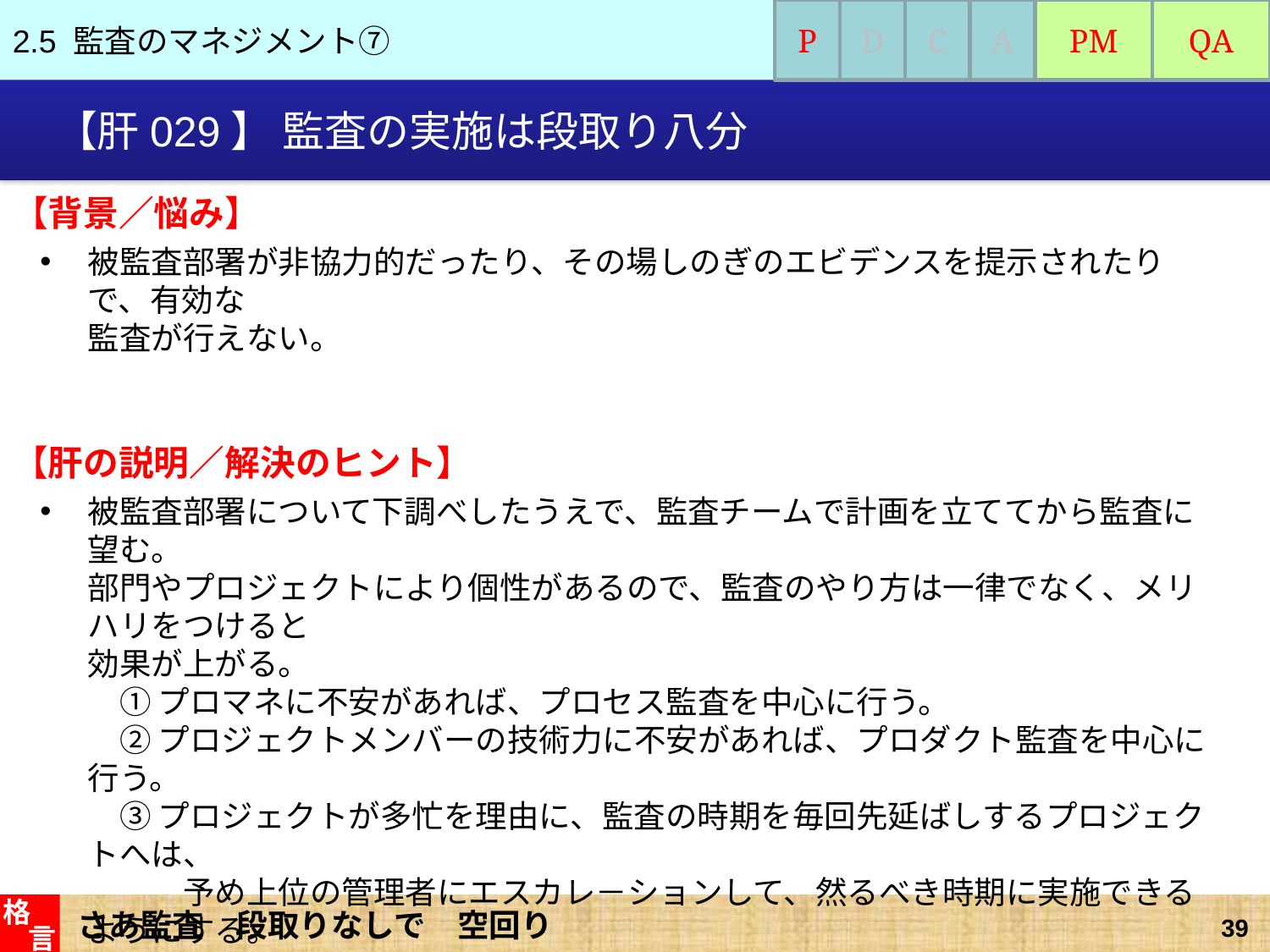

2.5 監査のマネジメント⑦
P
D
C
A
PM
QA
# 【肝029】 監査の実施は段取り八分
【背景／悩み】
被監査部署が非協力的だったり、その場しのぎのエビデンスを提示されたりで、有効な
監査が行えない。
【肝の説明／解決のヒント】
被監査部署について下調べしたうえで、監査チームで計画を立ててから監査に望む。
部門やプロジェクトにより個性があるので、監査のやり方は一律でなく、メリハリをつけると
効果が上がる。
　① プロマネに不安があれば、プロセス監査を中心に行う。
　② プロジェクトメンバーの技術力に不安があれば、プロダクト監査を中心に行う。
　③ プロジェクトが多忙を理由に、監査の時期を毎回先延ばしするプロジェクトへは、
　　　予め上位の管理者にエスカレ－ションして、然るべき時期に実施できるようにする。
監査日程、監査観点、監査対象成果物は、検査計画書として文書化し、プロジェクト開始時点でPM／PLと認識を合わせると良い。
さあ監査　段取りなしで　空回り
格
言
39